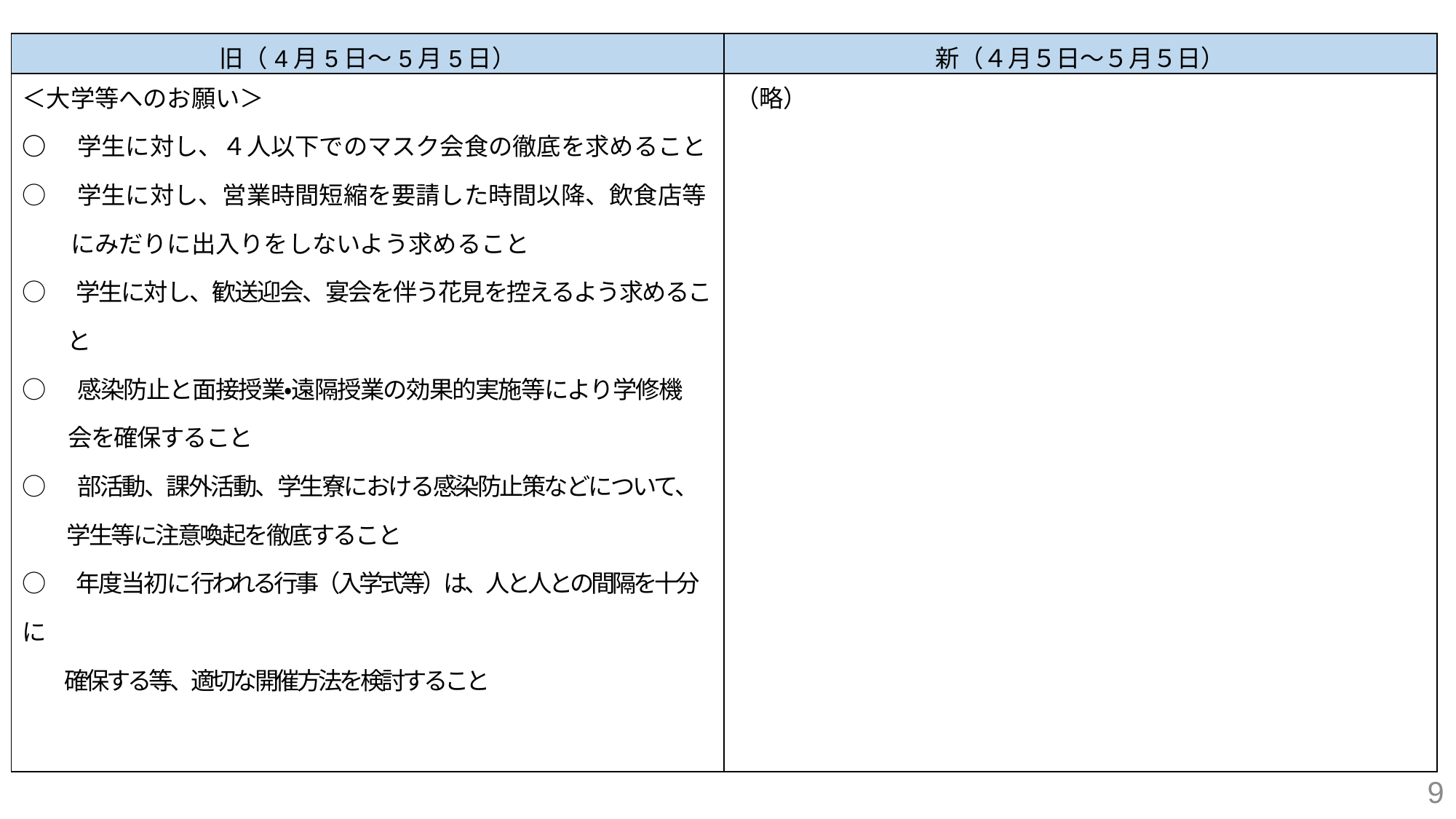

| 旧（4月5日～5月5日） | 新（４月５日～５月５日） |
| --- | --- |
| ＜大学等へのお願い＞　　　　 ○　学生に対し、４人以下でのマスク会食の徹底を求めること ○　学生に対し、営業時間短縮を要請した時間以降、飲食店等 　　にみだりに出入りをしないよう求めること ○　学生に対し、歓送迎会、宴会を伴う花見を控えるよう求めるこ 　　と ○　感染防止と面接授業・遠隔授業の効果的実施等により学修機 　　会を確保すること ○　部活動、課外活動、学生寮における感染防止策などについて、 　　学生等に注意喚起を徹底すること ○　年度当初に行われる行事（入学式等）は、人と人との間隔を十分に 　　確保する等、適切な開催方法を検討すること | （略） |

9